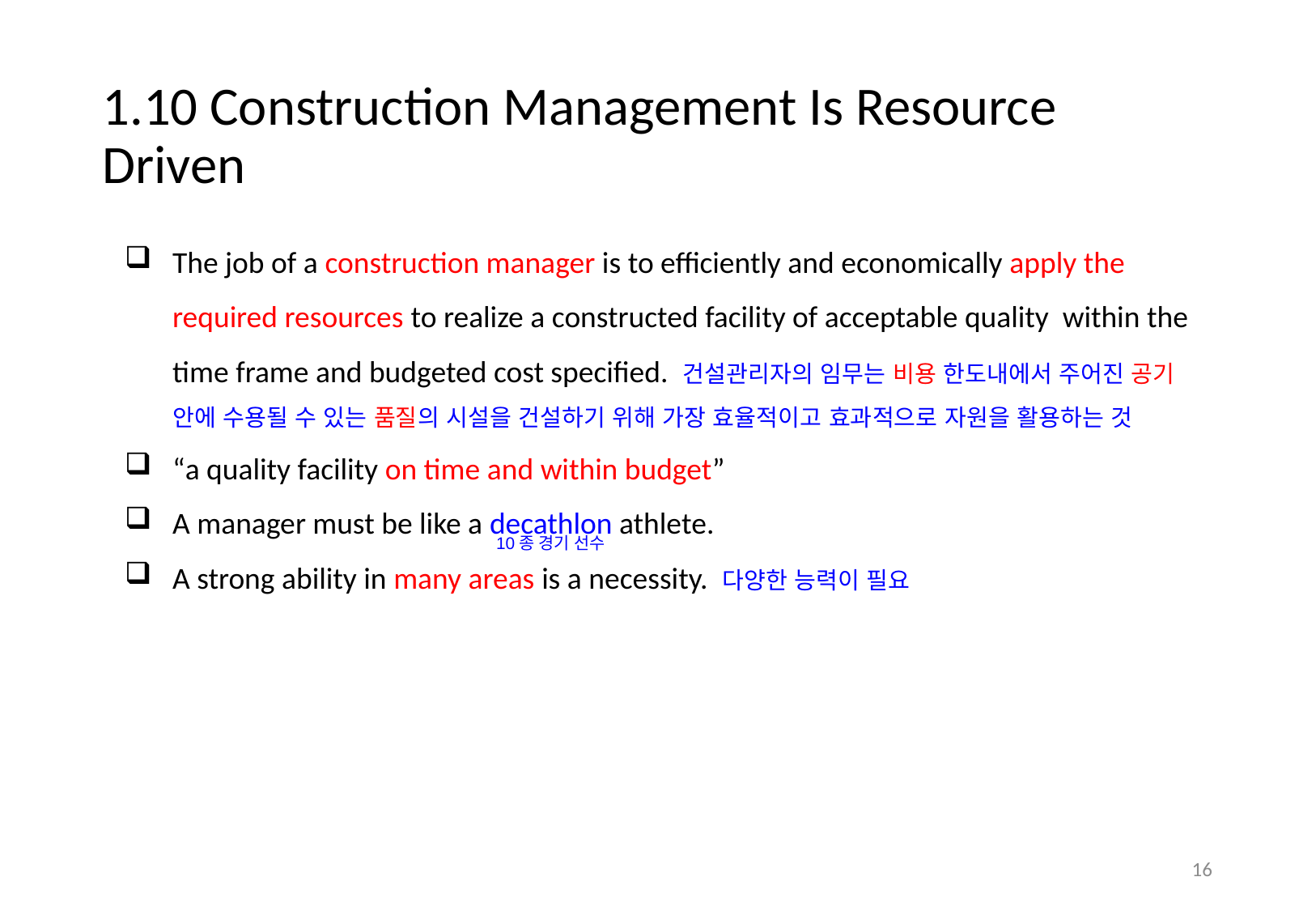

# 1.10 Construction Management Is Resource Driven
The job of a construction manager is to efficiently and economically apply the required resources to realize a constructed facility of acceptable quality  within the time frame and budgeted cost specified. 건설관리자의 임무는 비용 한도내에서 주어진 공기 안에 수용될 수 있는 품질의 시설을 건설하기 위해 가장 효율적이고 효과적으로 자원을 활용하는 것
“a quality facility on time and within budget”
A manager must be like a decathlon athlete.
A strong ability in many areas is a necessity. 다양한 능력이 필요
10종 경기 선수
16